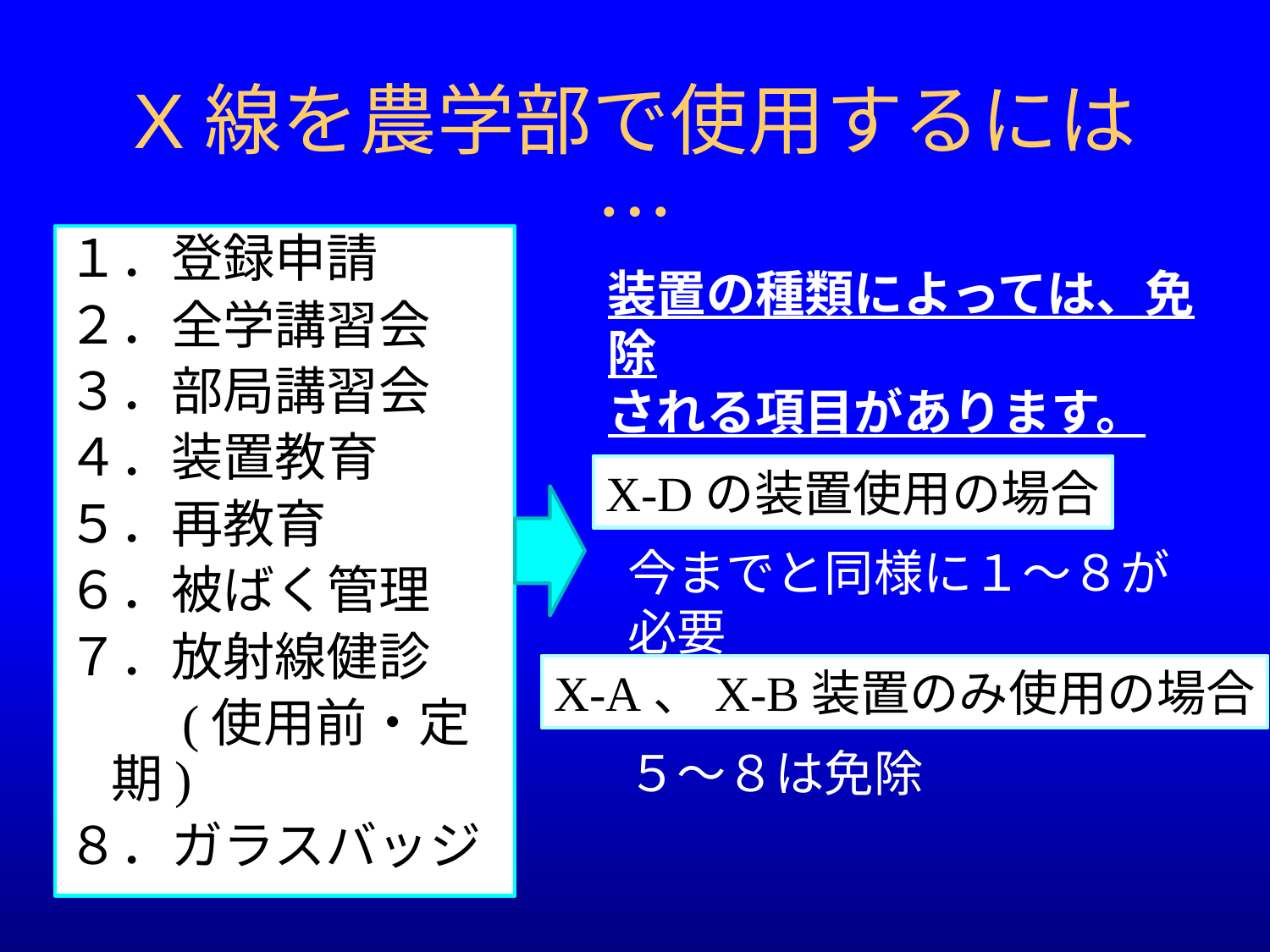

X線を農学部で使用するには…
１．登録申請
２．全学講習会
３．部局講習会
４．装置教育
５．再教育
６．被ばく管理
７．放射線健診
　　(使用前・定期)
８．ガラスバッジ
装置の種類によっては、免除
される項目があります。
X-Dの装置使用の場合

今までと同様に１～８が必要
X-A、X-B装置のみ使用の場合
５～８は免除